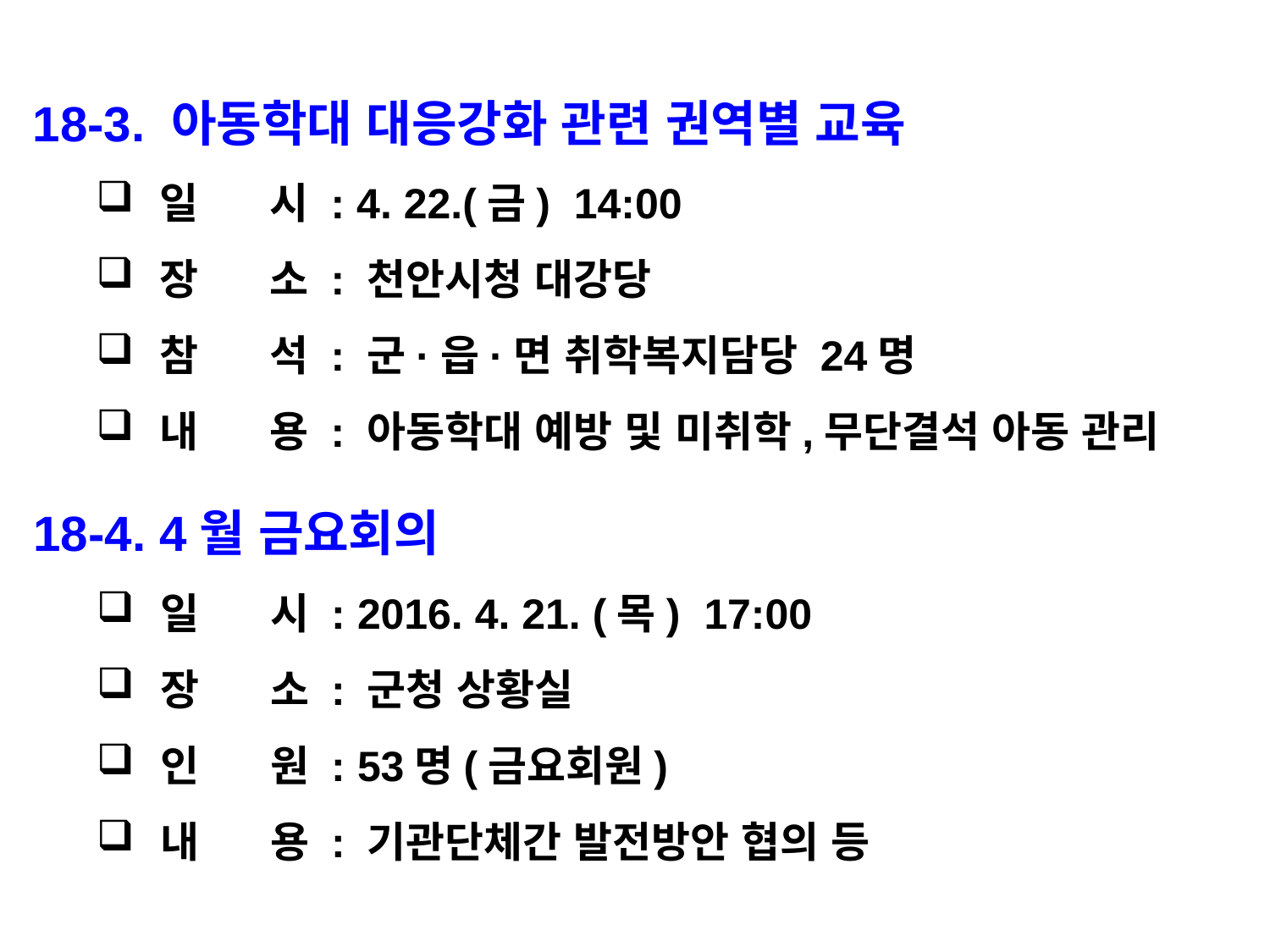

18-3. 아동학대 대응강화 관련 권역별 교육
일      시 : 4. 22.(금)  14:00
장      소 : 천안시청 대강당
참      석 : 군·읍·면 취학복지담당 24명
내      용 : 아동학대 예방 및 미취학,무단결석 아동 관리
18-4. 4월 금요회의
일      시 : 2016. 4. 21. (목)  17:00
장      소 : 군청 상황실
인      원 : 53명(금요회원)
내      용 : 기관단체간 발전방안 협의 등